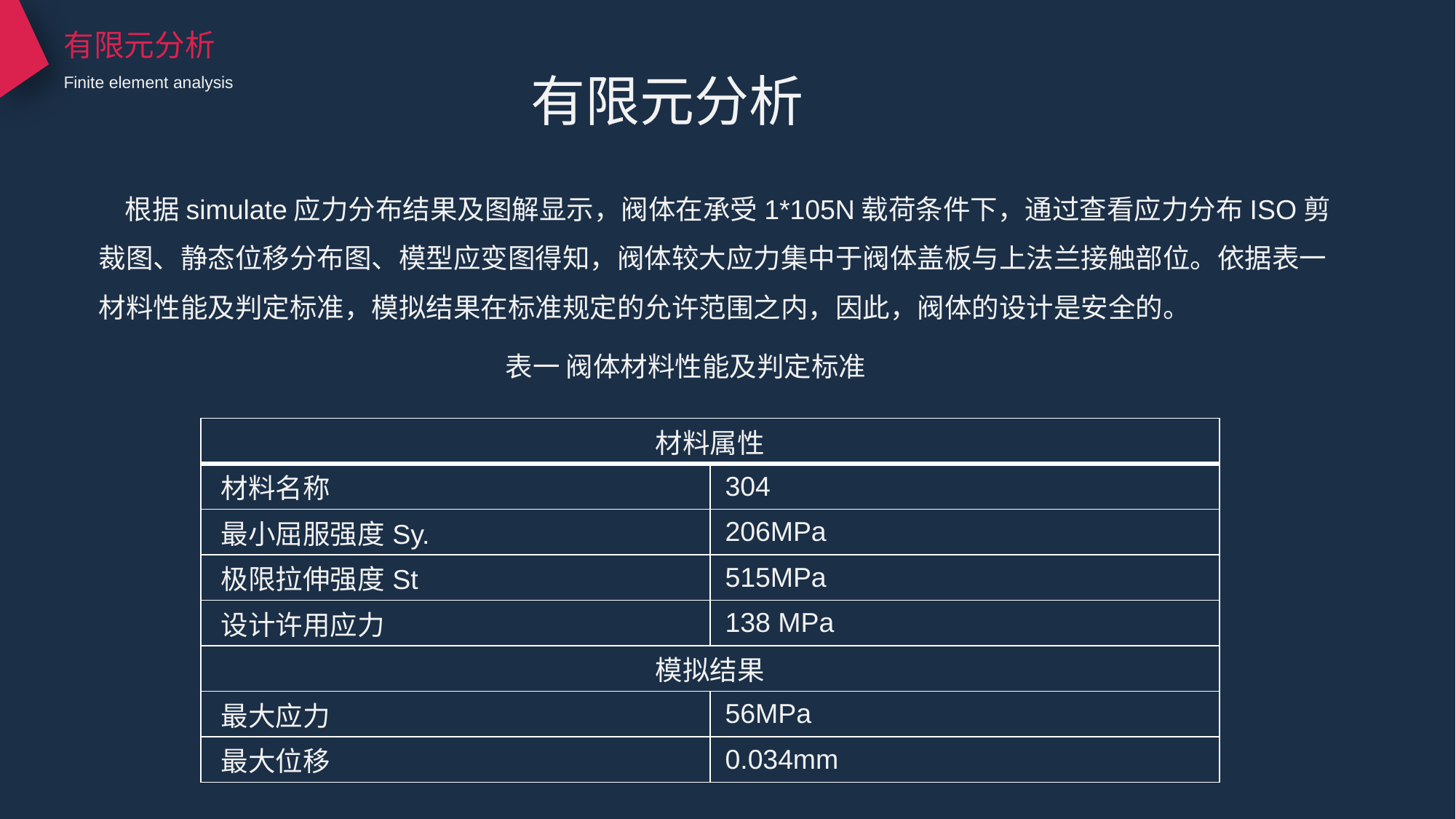

有限元分析
Finite element analysis
有限元分析

      根据simulate应力分布结果及图解显示，阀体在承受1*105N载荷条件下，通过查看应力分布ISO剪裁图、静态位移分布图、模型应变图得知，阀体较大应力集中于阀体盖板与上法兰接触部位。依据表一材料性能及判定标准，模拟结果在标准规定的允许范围之内，因此，阀体的设计是安全的。
表一 阀体材料性能及判定标准
| 材料属性 |  |
| --- | --- |
| 材料名称 | 304 |
| 最小屈服强度Sy. | 206MPa |
| 极限拉伸强度St | 515MPa |
| 设计许用应力 | 138 MPa |
| 模拟结果 |  |
| 最大应力 | 56MPa |
| 最大位移 | 0.034mm |